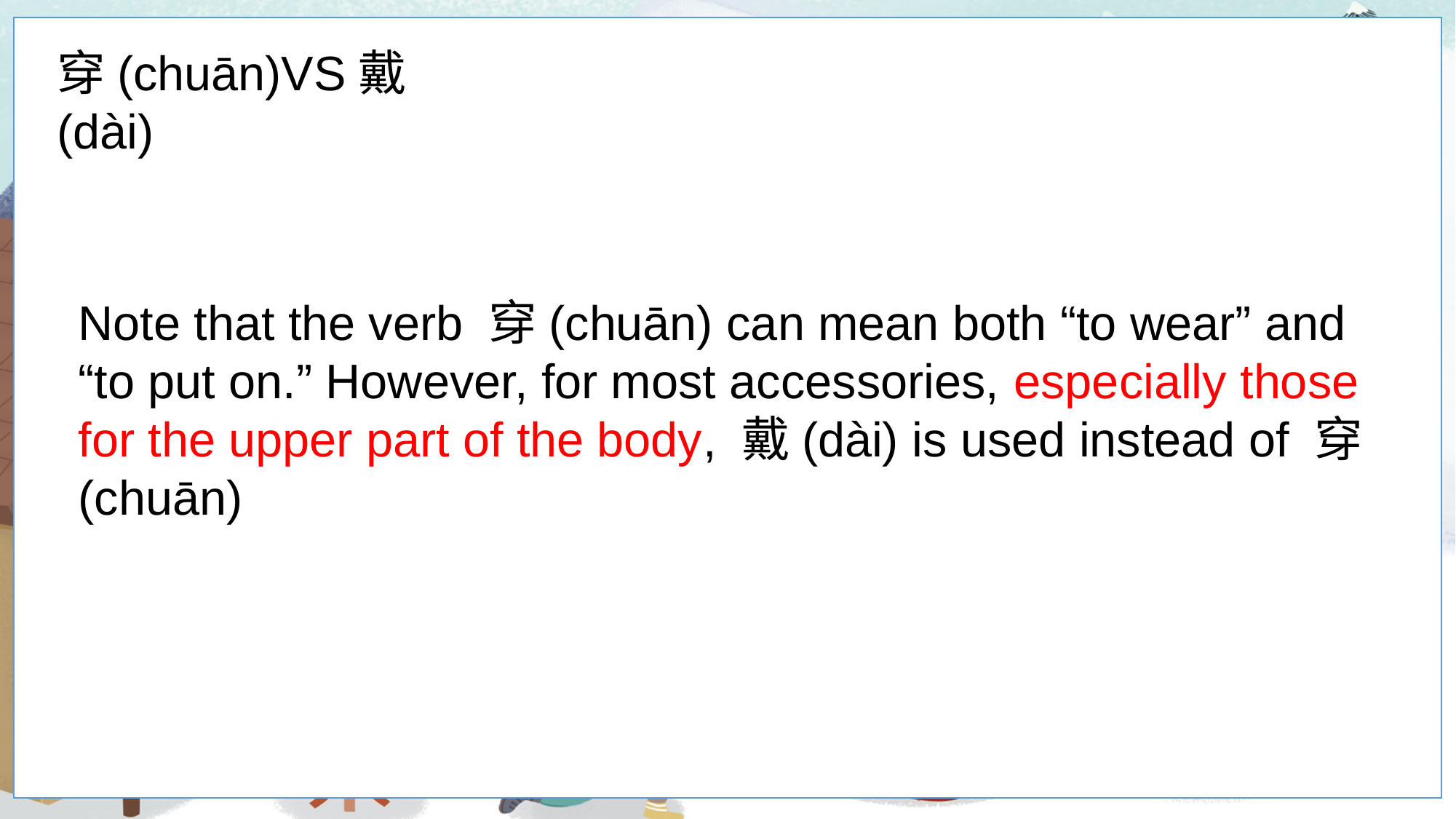

穿(chuān)VS戴(dài)
Note that the verb 穿(chuān) can mean both “to wear” and “to put on.” However, for most accessories, especially those for the upper part of the body, 戴(dài) is used instead of 穿(chuān)